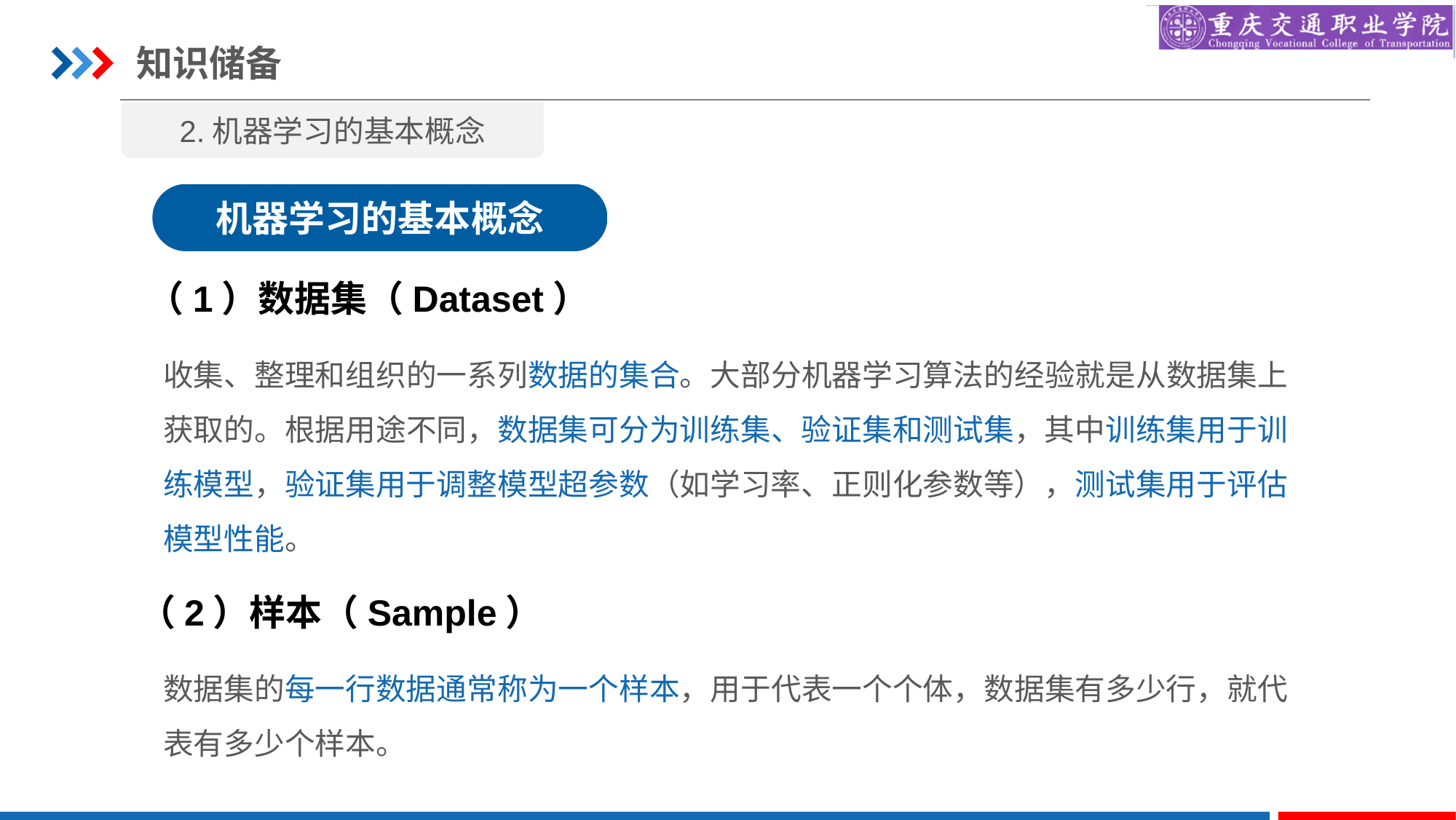

知识储备

2.机器学习的基本概念
机器学习的基本概念
（1）数据集（Dataset）
收集、整理和组织的一系列数据的集合。大部分机器学习算法的经验就是从数据集上获取的。根据用途不同，数据集可分为训练集、验证集和测试集，其中训练集用于训练模型，验证集用于调整模型超参数（如学习率、正则化参数等），测试集用于评估模型性能。
（2）样本（Sample）
数据集的每一行数据通常称为一个样本，用于代表一个个体，数据集有多少行，就代表有多少个样本。